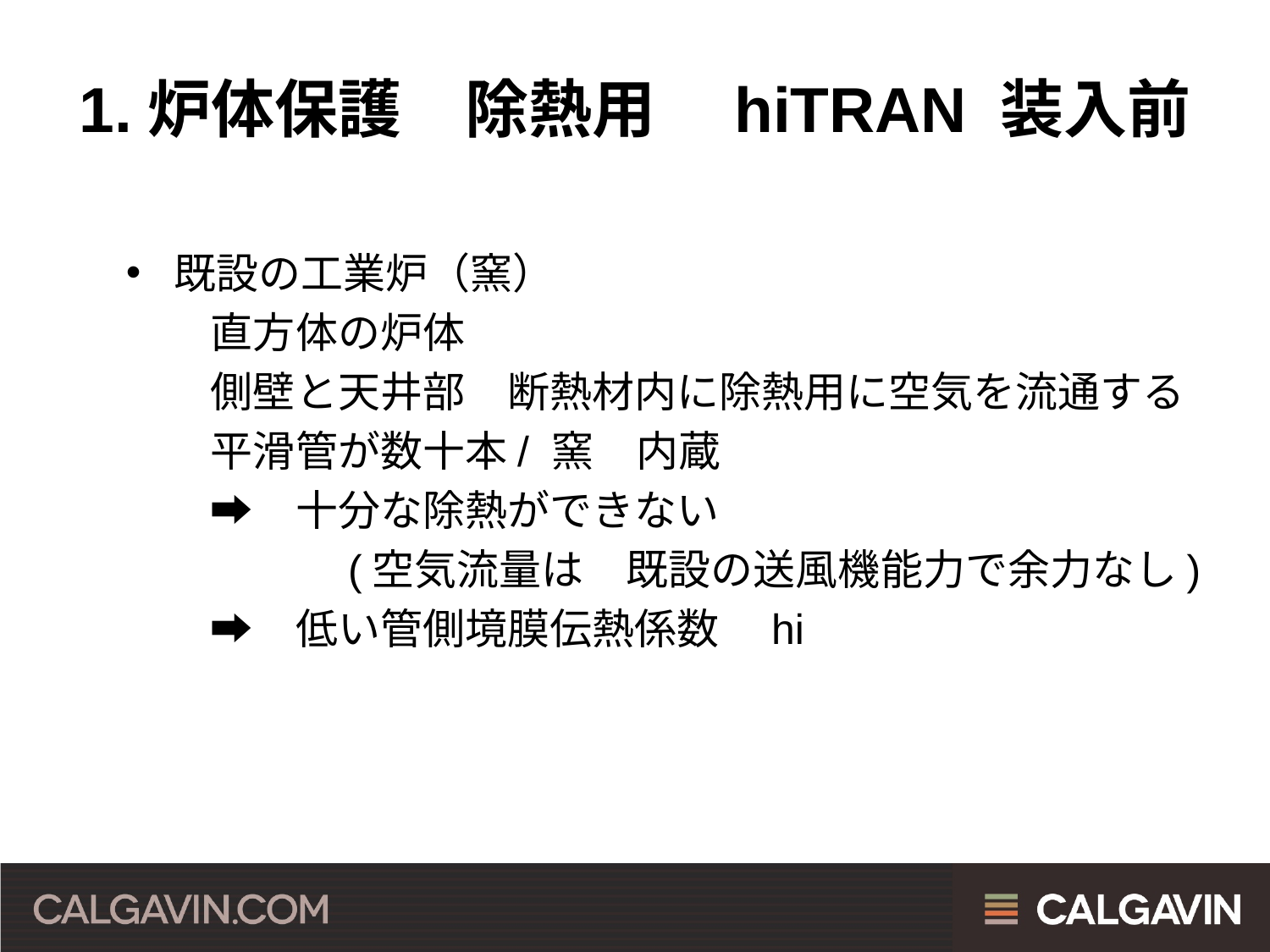

# 1.炉体保護　除熱用　hiTRAN 装入前
既設の工業炉（窯）
　　直方体の炉体
　　側壁と天井部　断熱材内に除熱用に空気を流通する
　　平滑管が数十本/ 窯　内蔵
　　➡　十分な除熱ができない
　　　　　(空気流量は　既設の送風機能力で余力なし)
　　➡　低い管側境膜伝熱係数　hi